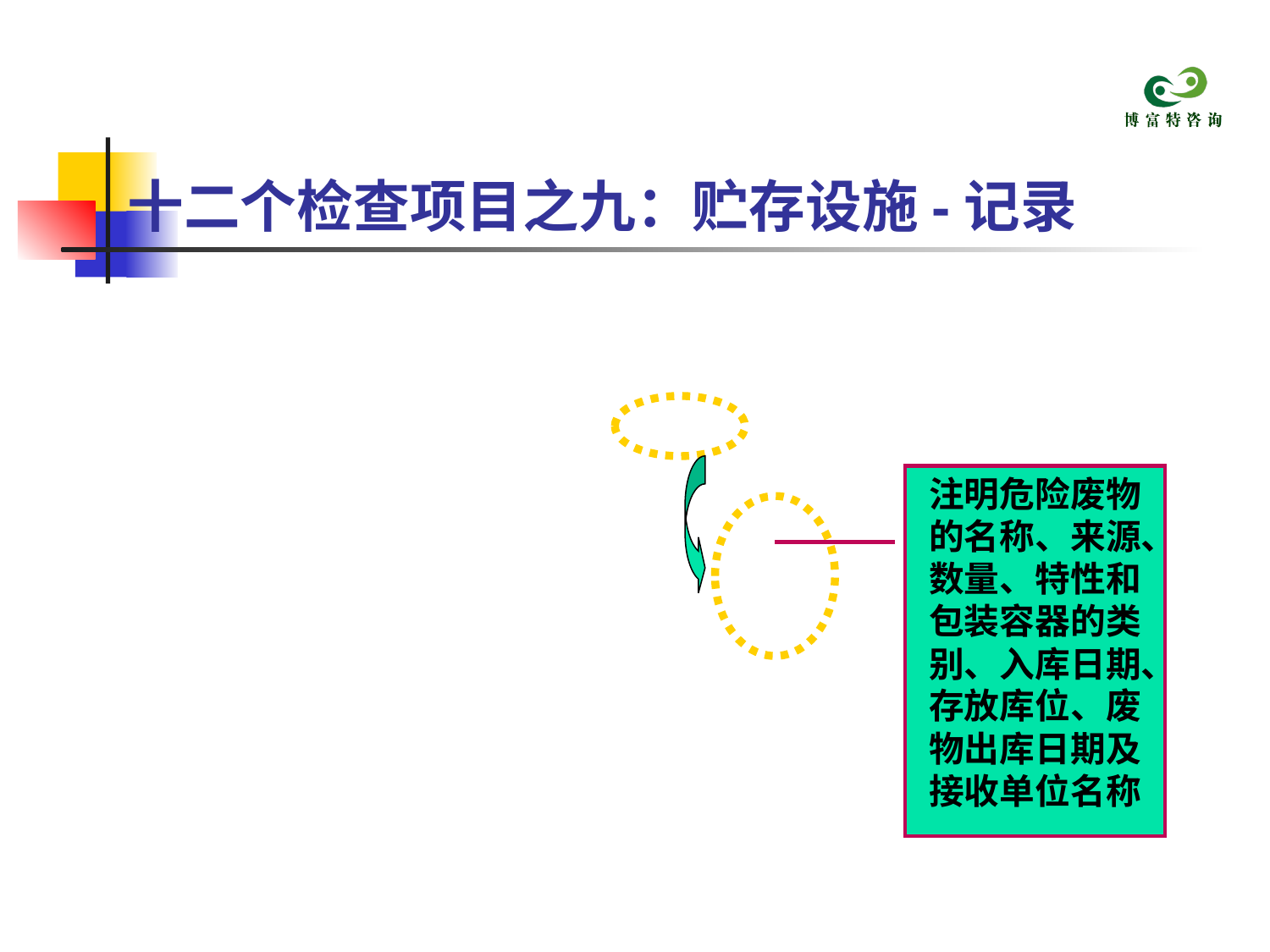

# 十二个检查项目之九：贮存设施-记录

注明危险废物的名称、来源、数量、特性和包装容器的类别、入库日期、存放库位、废物出库日期及接收单位名称